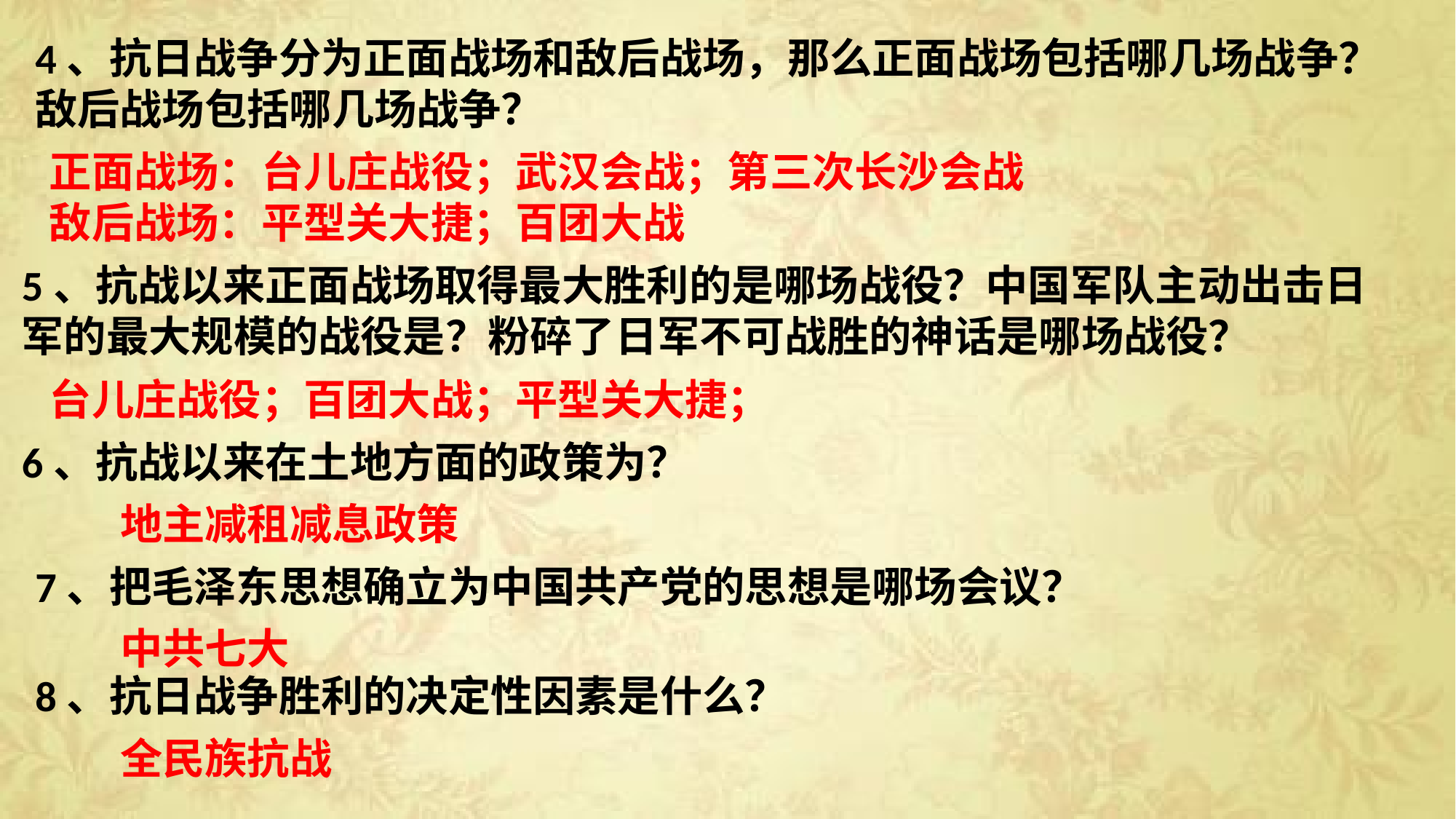

4、抗日战争分为正面战场和敌后战场，那么正面战场包括哪几场战争？敌后战场包括哪几场战争？
正面战场：台儿庄战役；武汉会战；第三次长沙会战
敌后战场：平型关大捷；百团大战
5、抗战以来正面战场取得最大胜利的是哪场战役？中国军队主动出击日军的最大规模的战役是？粉碎了日军不可战胜的神话是哪场战役？
台儿庄战役；百团大战；平型关大捷；
6、抗战以来在土地方面的政策为？
地主减租减息政策
7、把毛泽东思想确立为中国共产党的思想是哪场会议？
中共七大
8、抗日战争胜利的决定性因素是什么？
全民族抗战